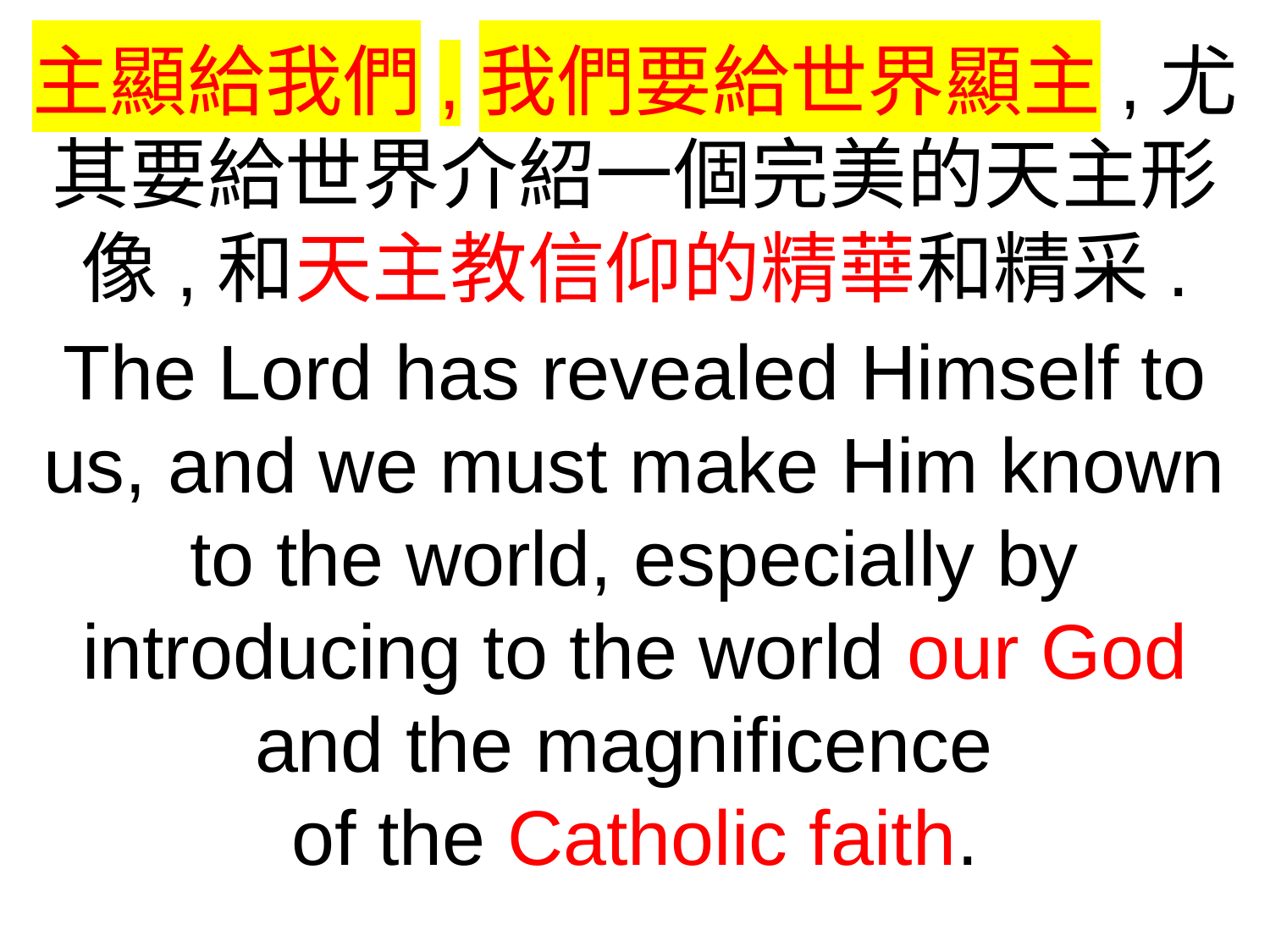

主顯給我們,我們要給世界顯主,尤其要給世界介紹一個完美的天主形像,和天主教信仰的精華和精采.
The Lord has revealed Himself to us, and we must make Him known to the world, especially by introducing to the world our God and the magnificence
of the Catholic faith.